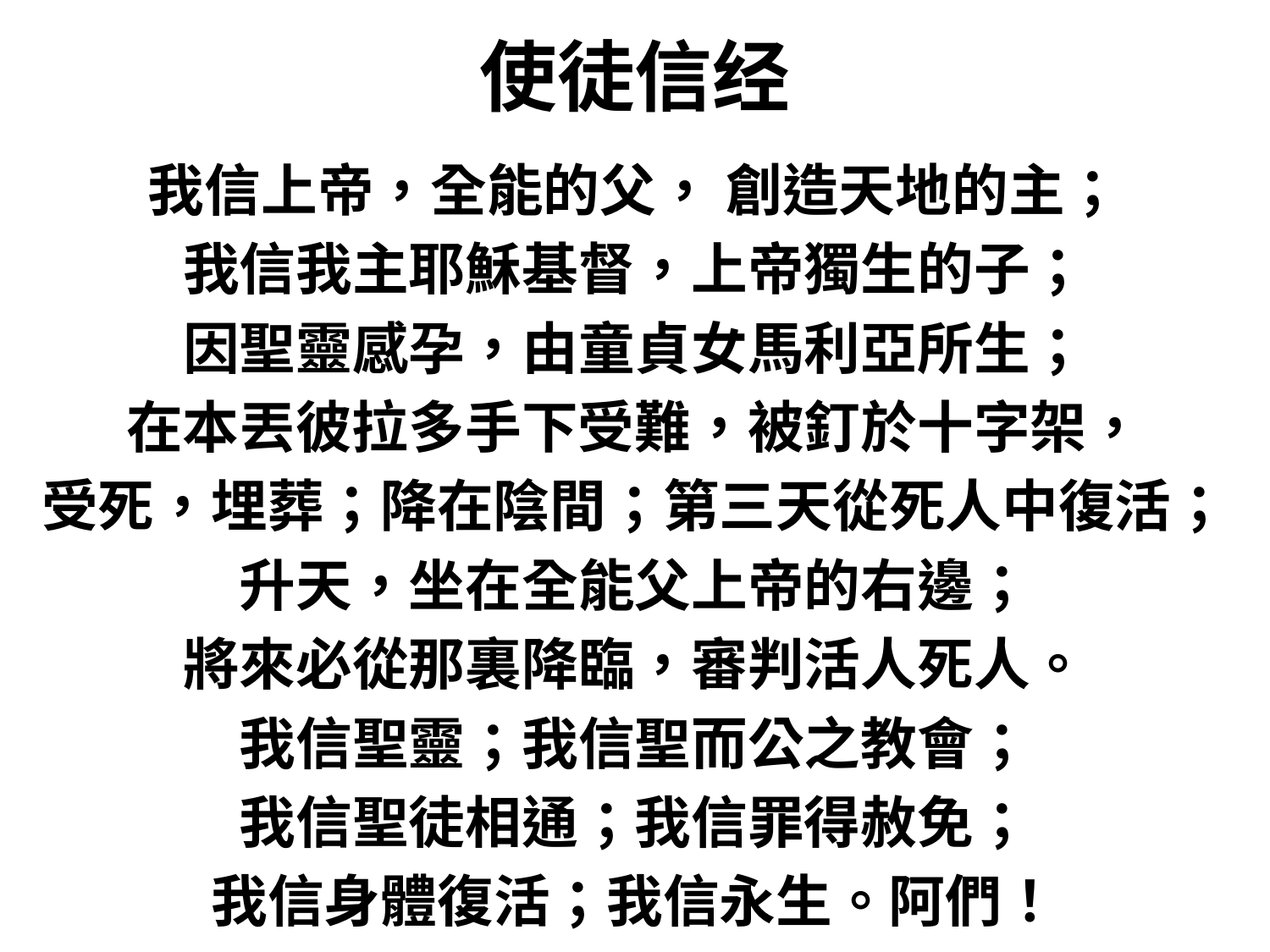

# 使徒信经
我信上帝，全能的父， 創造天地的主；
我信我主耶穌基督，上帝獨生的子；
因聖靈感孕，由童貞女馬利亞所生；
在本丟彼拉多手下受難，被釘於十字架，
受死，埋葬；降在陰間；第三天從死人中復活；
升天，坐在全能父上帝的右邊；
將來必從那裏降臨，審判活人死人。
我信聖靈；我信聖而公之教會；
我信聖徒相通；我信罪得赦免；
我信身體復活；我信永生。阿們！